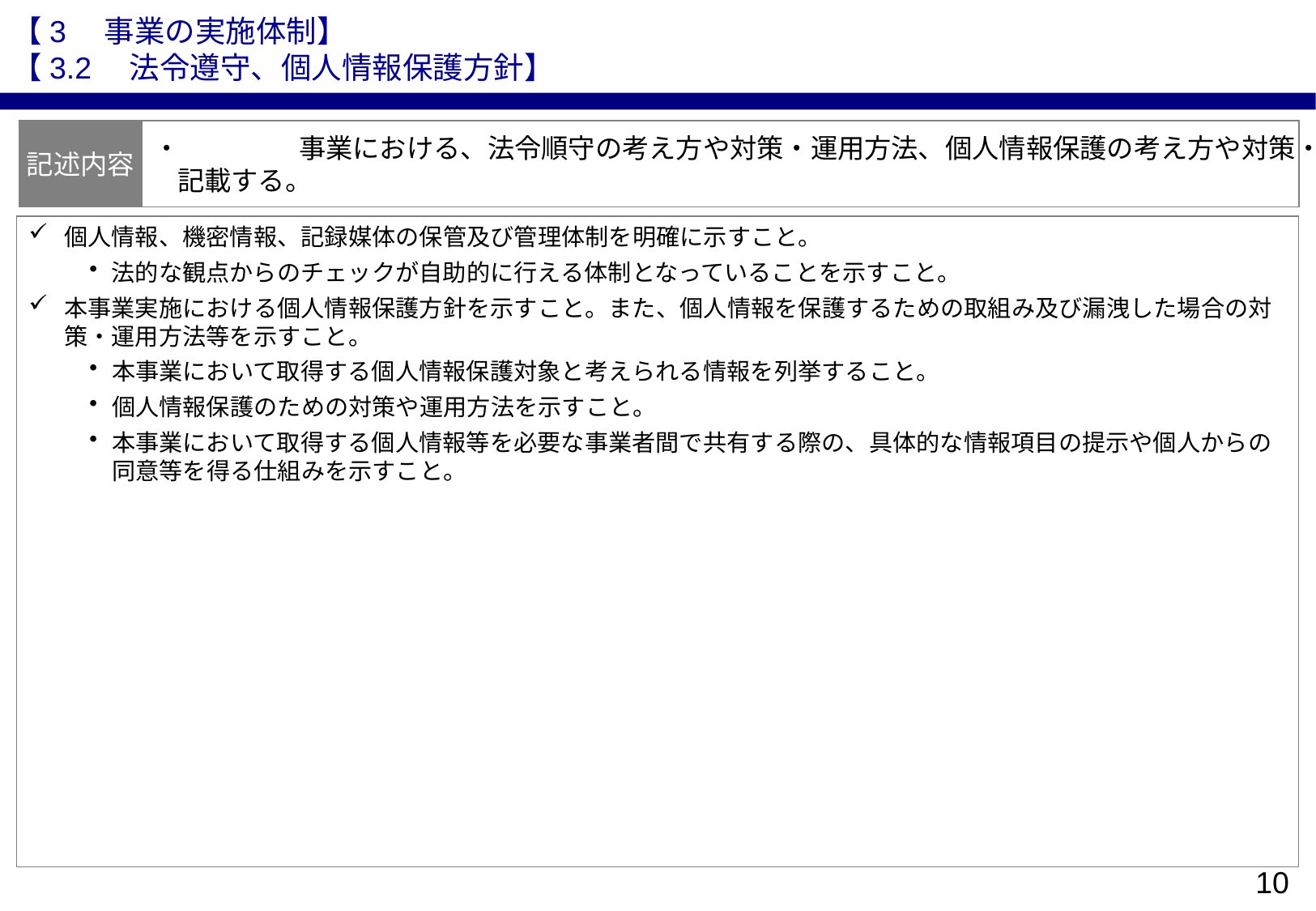

【3　事業の実施体制】
【3.2　法令遵守、個人情報保護方針】
記述内容
・	事業における、法令順守の考え方や対策・運用方法、個人情報保護の考え方や対策・運用方法を
記載する。
個人情報、機密情報、記録媒体の保管及び管理体制を明確に示すこと。
法的な観点からのチェックが自助的に行える体制となっていることを示すこと。
本事業実施における個人情報保護方針を示すこと。また、個人情報を保護するための取組み及び漏洩した場合の対策・運用方法等を示すこと。
本事業において取得する個人情報保護対象と考えられる情報を列挙すること。
個人情報保護のための対策や運用方法を示すこと。
本事業において取得する個人情報等を必要な事業者間で共有する際の、具体的な情報項目の提示や個人からの同意等を得る仕組みを示すこと。